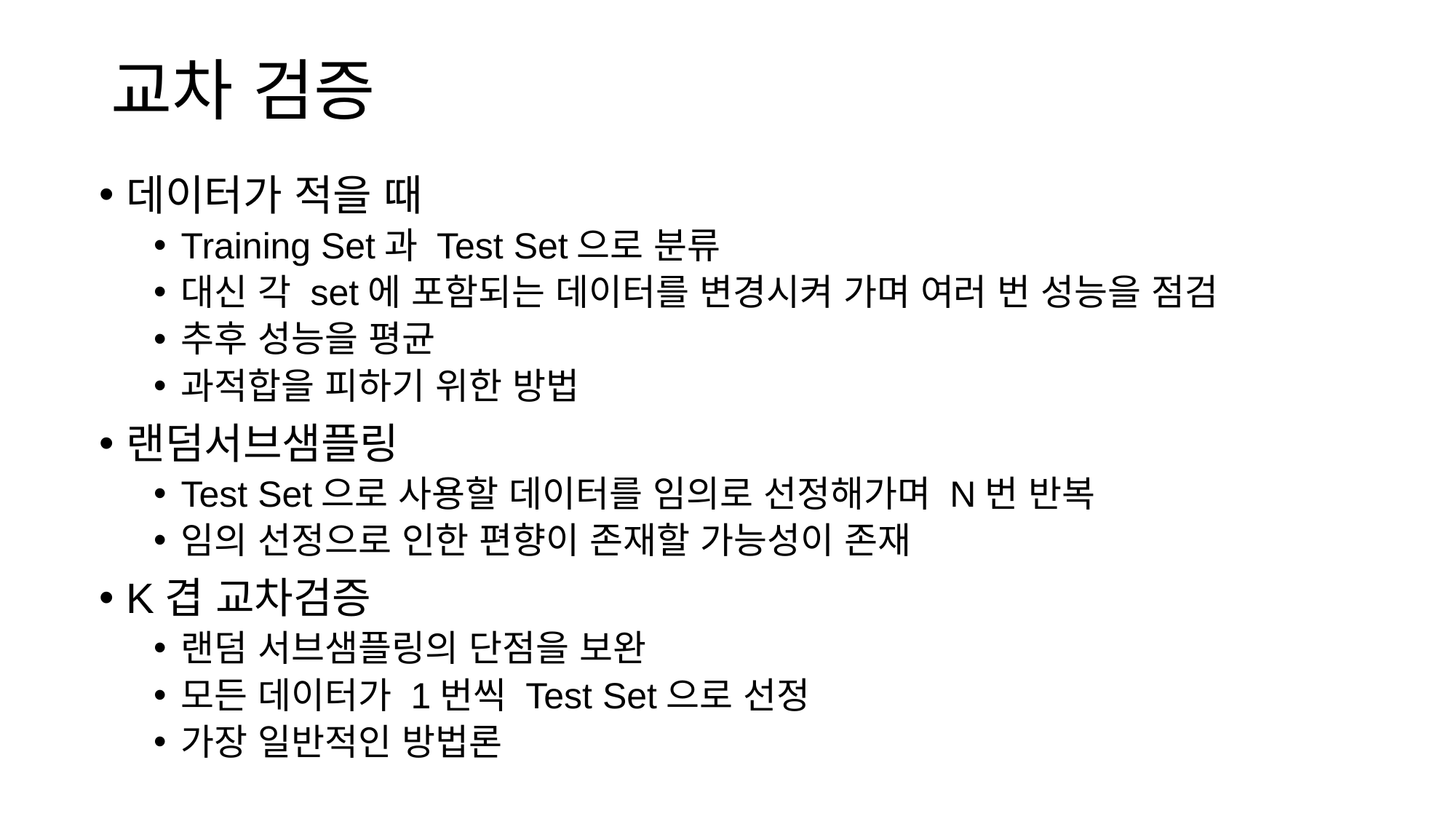

# 교차 검증
데이터가 적을 때
Training Set과 Test Set으로 분류
대신 각 set에 포함되는 데이터를 변경시켜 가며 여러 번 성능을 점검
추후 성능을 평균
과적합을 피하기 위한 방법
랜덤서브샘플링
Test Set으로 사용할 데이터를 임의로 선정해가며 N번 반복
임의 선정으로 인한 편향이 존재할 가능성이 존재
K겹 교차검증
랜덤 서브샘플링의 단점을 보완
모든 데이터가 1번씩 Test Set으로 선정
가장 일반적인 방법론